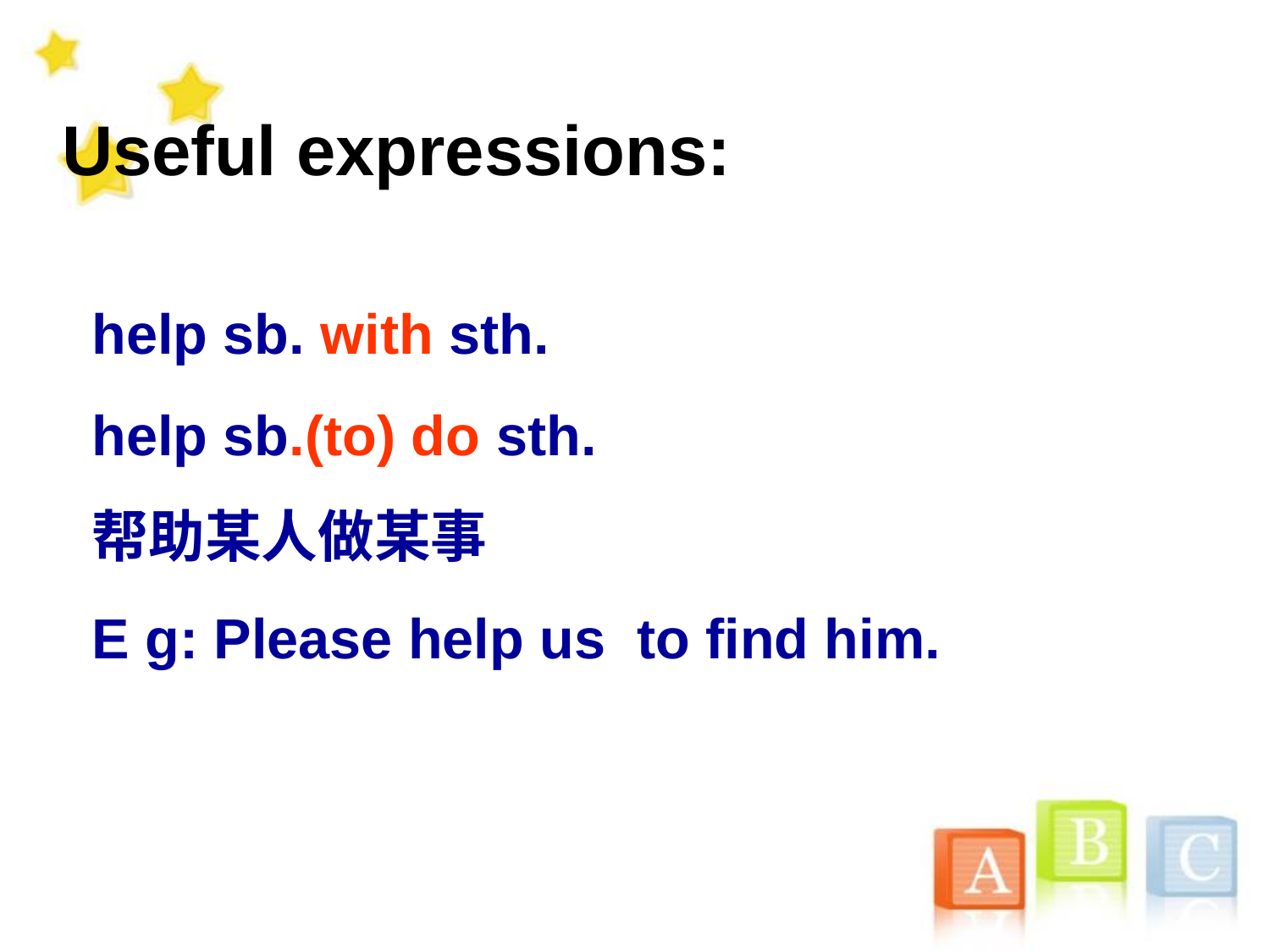

Useful expressions:
help sb. with sth.
help sb.(to) do sth.
帮助某人做某事
E g: Please help us  to find him.